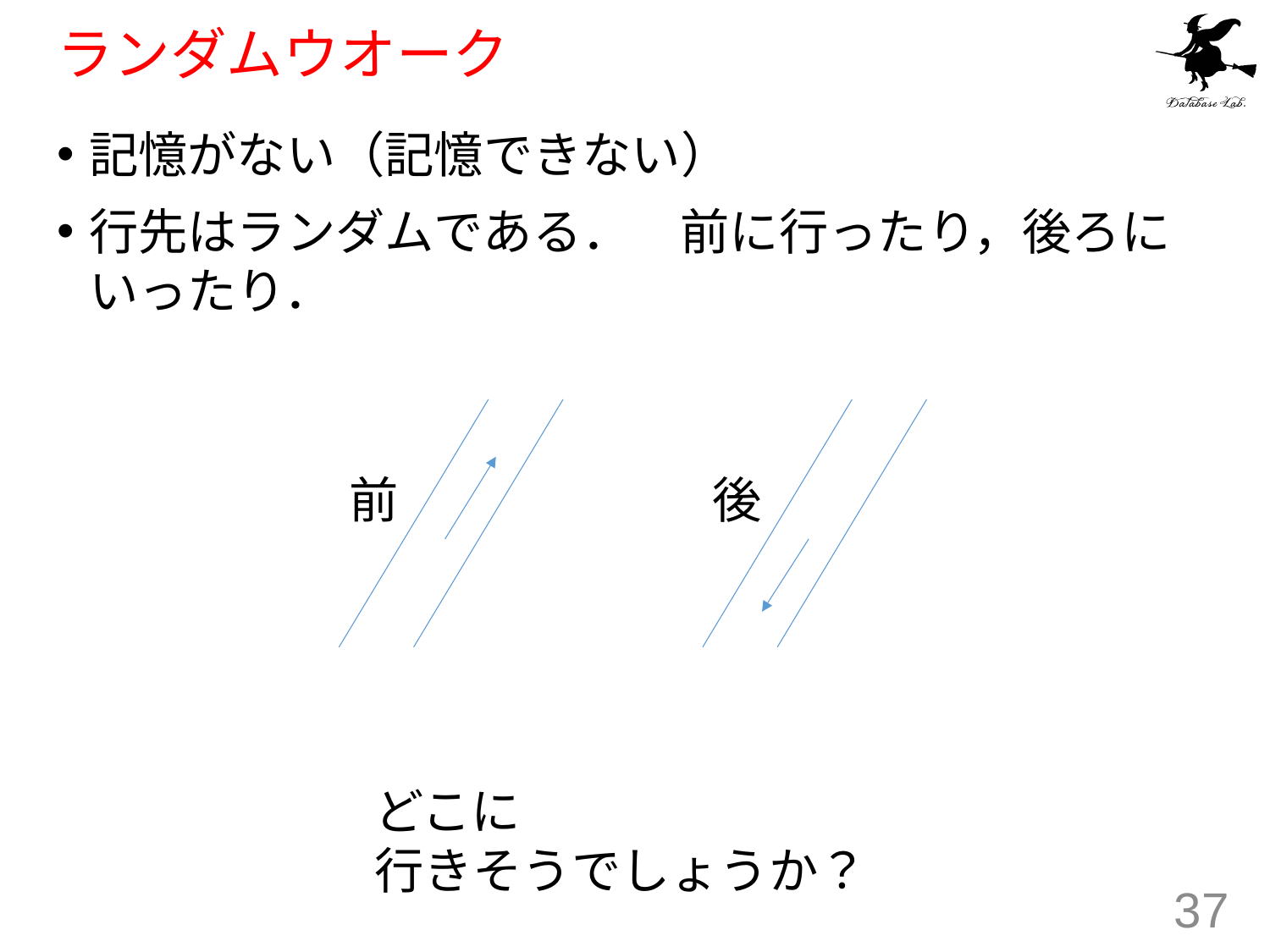

# ランダムウオーク
記憶がない（記憶できない）
行先はランダムである．　前に行ったり，後ろにいったり．
前
後
どこに
行きそうでしょうか？

37